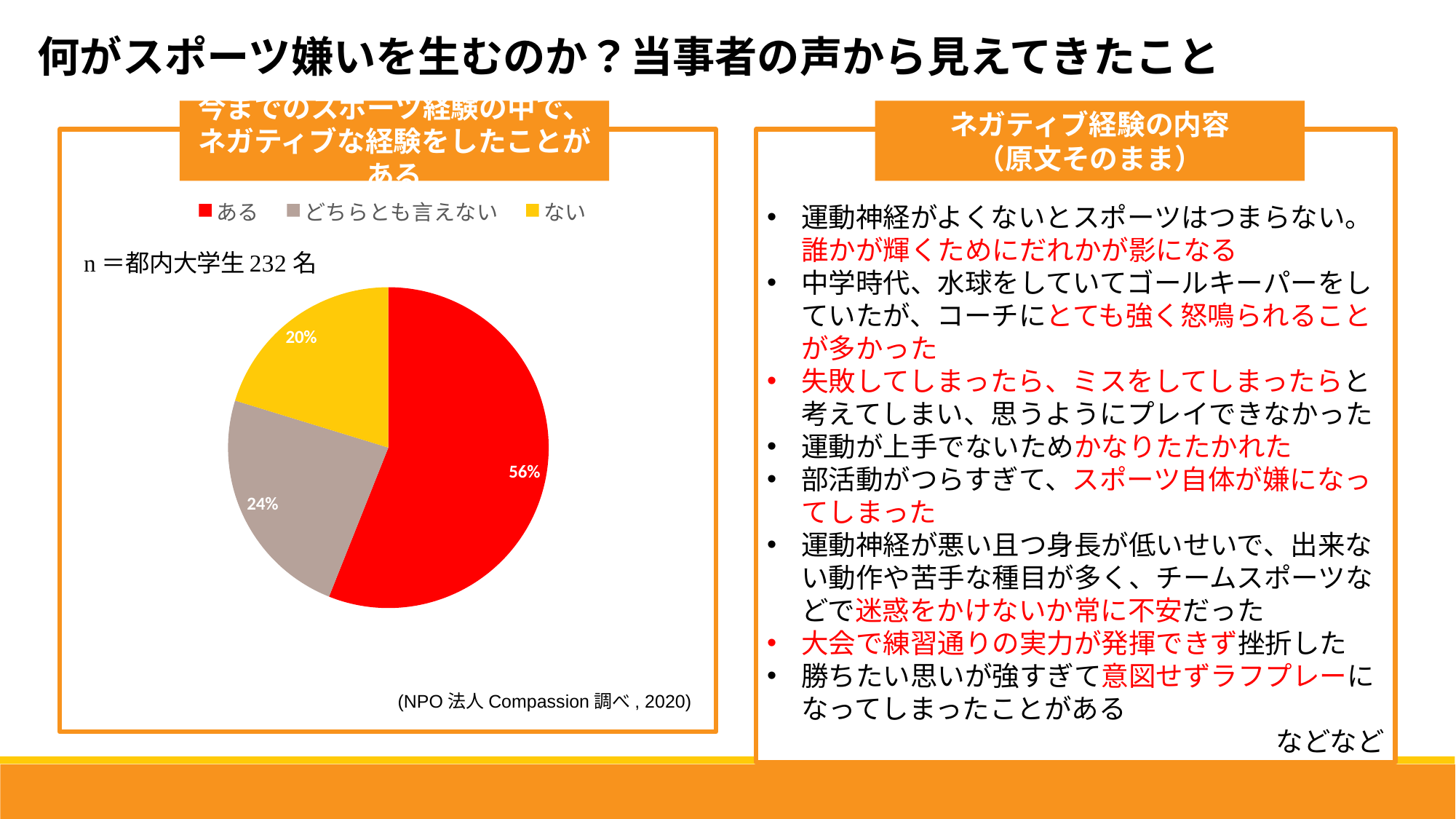

何がスポーツ嫌いを生むのか？当事者の声から見えてきたこと

### Chart

| Category | 今までスポーツを通して、ネガティブな経験をしたことがある |
|---|---|
| ある | 130.0 |
| どちらとも言えない | 55.0 |
| ない | 47.0 |
(NPO法人Compassion調べ, 2020)
今までのスポーツ経験の中で、
ネガティブな経験をしたことがある
ネガティブ経験の内容
（原文そのまま）

運動神経がよくないとスポーツはつまらない。誰かが輝くためにだれかが影になる
中学時代、水球をしていてゴールキーパーをしていたが、コーチにとても強く怒鳴られることが多かった
失敗してしまったら、ミスをしてしまったらと考えてしまい、思うようにプレイできなかった
運動が上手でないためかなりたたかれた
部活動がつらすぎて、スポーツ自体が嫌になってしまった
運動神経が悪い且つ身長が低いせいで、出来ない動作や苦手な種目が多く、チームスポーツなどで迷惑をかけないか常に不安だった
大会で練習通りの実力が発揮できず挫折した
勝ちたい思いが強すぎて意図せずラフプレーになってしまったことがある
などなど